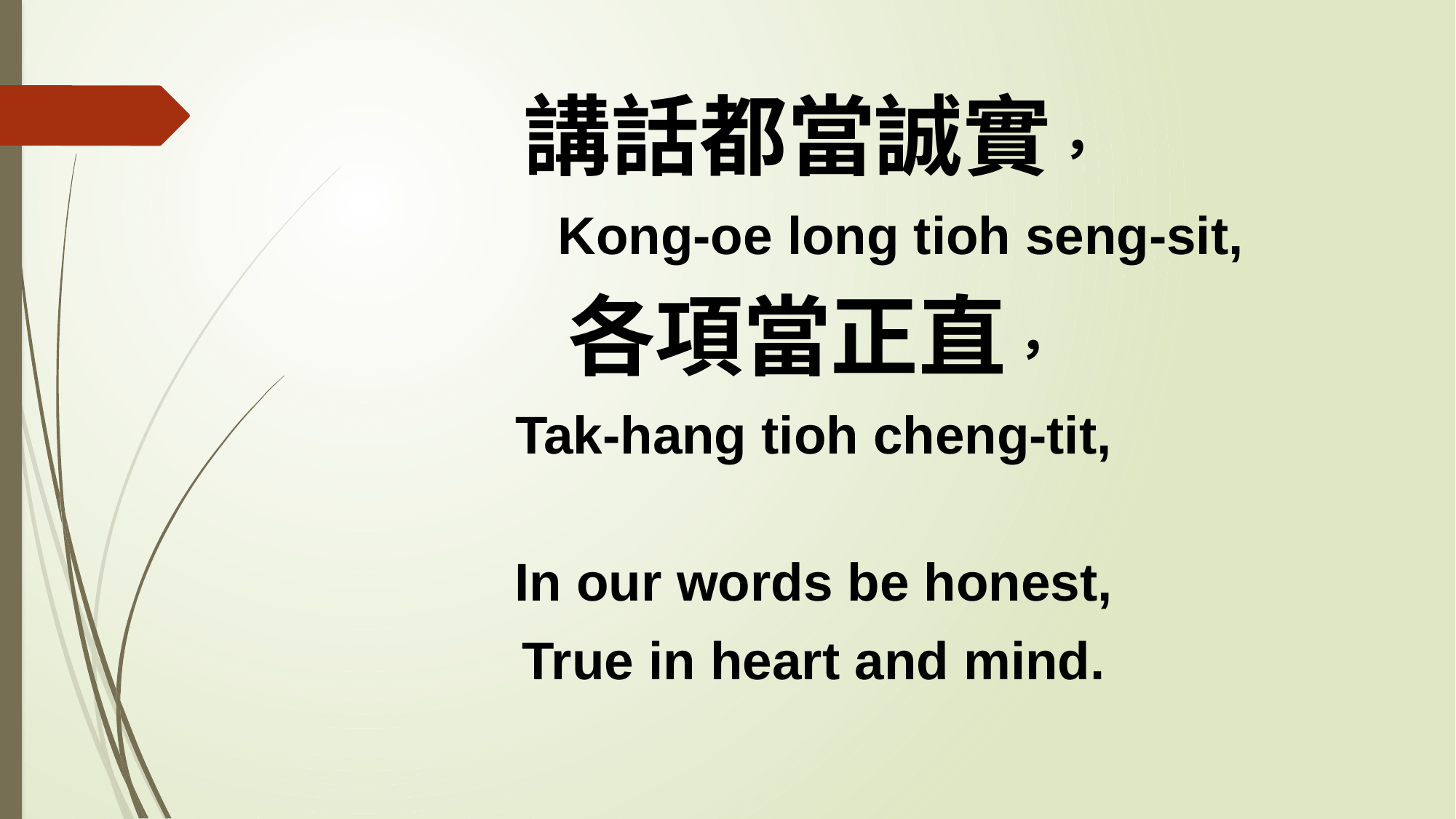

講話都當誠實，
                  Kong-oe long tioh seng-sit,
各項當正直，
Tak-hang tioh cheng-tit,

In our words be honest,
True in heart and mind.